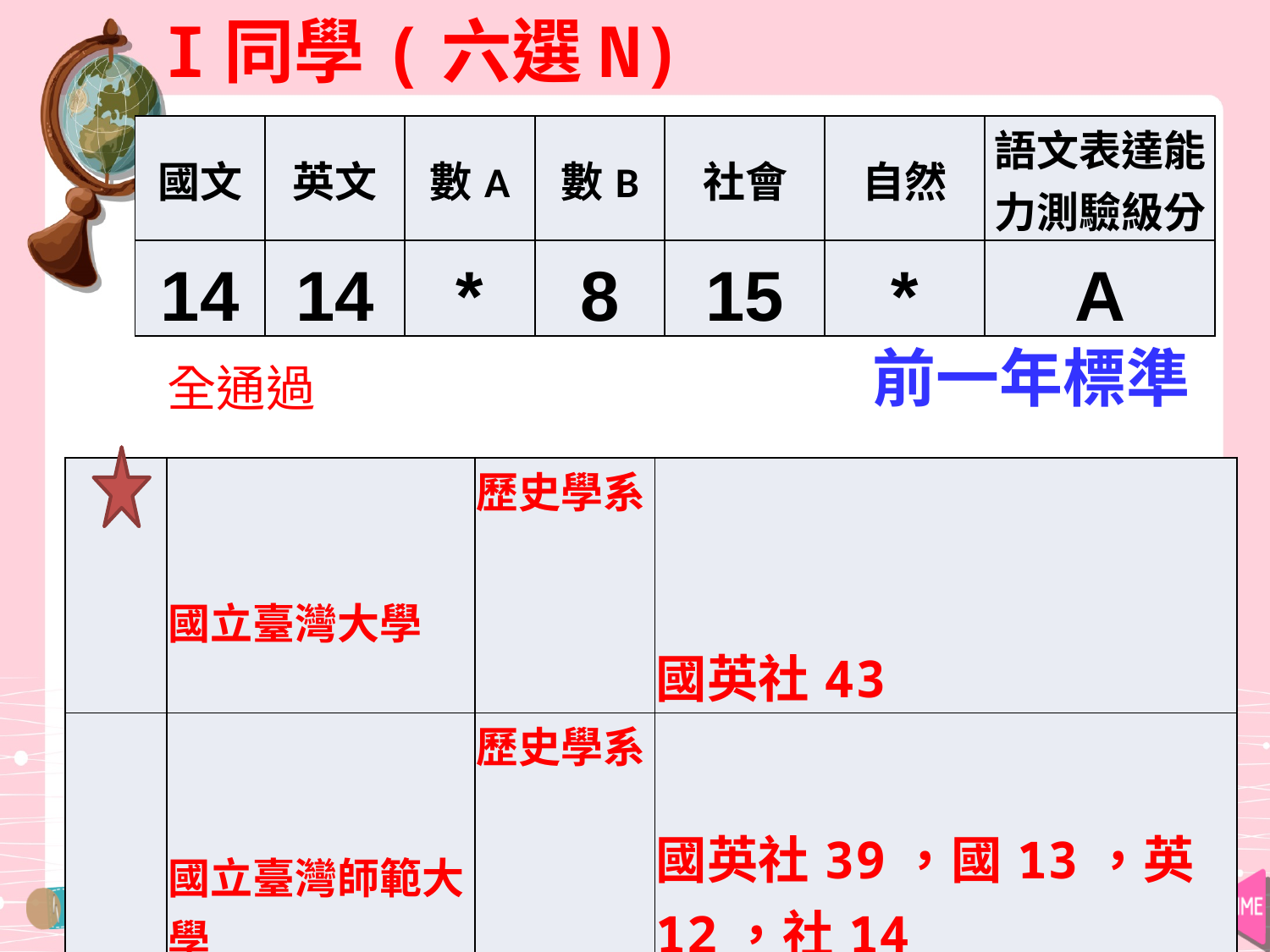

I同學(六選N)
| 國文 | 英文 | 數A | 數B | 社會 | 自然 | 語文表達能力測驗級分 |
| --- | --- | --- | --- | --- | --- | --- |
| 14 | 14 | \* | 8 | 15 | \* | A |
前一年標準
全通過

|  | 國立臺灣大學 | 歷史學系 | 國英社43 |
| --- | --- | --- | --- |
|  | 國立臺灣師範大學 | 歷史學系 | 國英社39，國13，英12，社14 |
|  | 國立中興大學 | 歷史學系 | 國英21，社14 |
|  | 國立成功大學 | 歷史學系 | 國13，英12，社14 |
|  | 國立政治大學 | 歷史學系 | 國12，英12，社14 |
|  | 國立臺北大學 | 歷史學系 | 英12，國12，社14 |